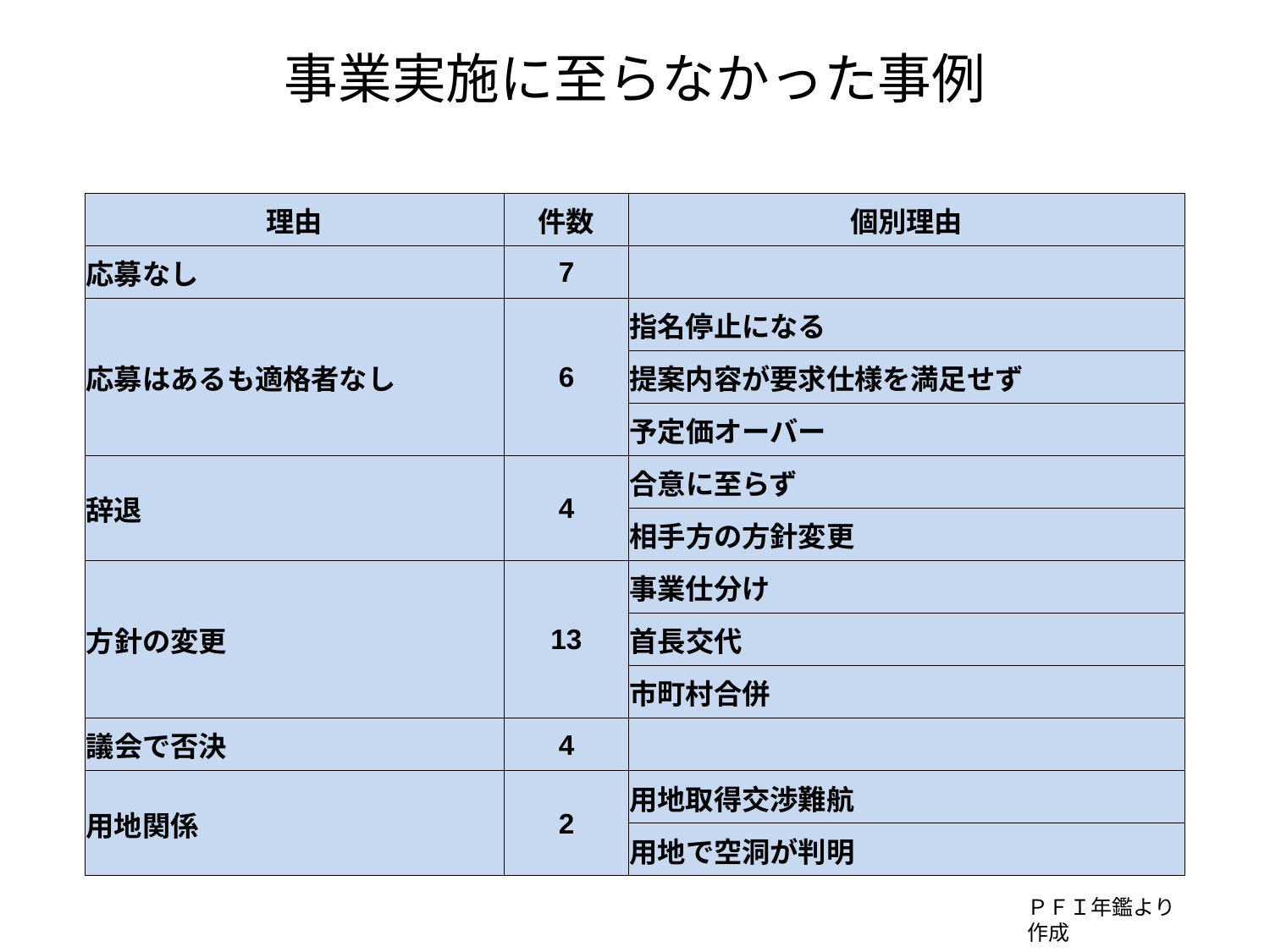

# 事業実施に至らなかった事例
|  |  |  |
| --- | --- | --- |
| 理由 | 件数 | 個別理由 |
| 応募なし | 7 |  |
| 応募はあるも適格者なし | 6 | 指名停止になる |
|  |  | 提案内容が要求仕様を満足せず |
|  |  | 予定価オーバー |
| 辞退 | 4 | 合意に至らず |
|  |  | 相手方の方針変更 |
| 方針の変更 | 13 | 事業仕分け |
|  |  | 首長交代 |
|  |  | 市町村合併 |
| 議会で否決 | 4 |  |
| 用地関係 | 2 | 用地取得交渉難航 |
|  |  | 用地で空洞が判明 |
ＰＦＩ年鑑より作成